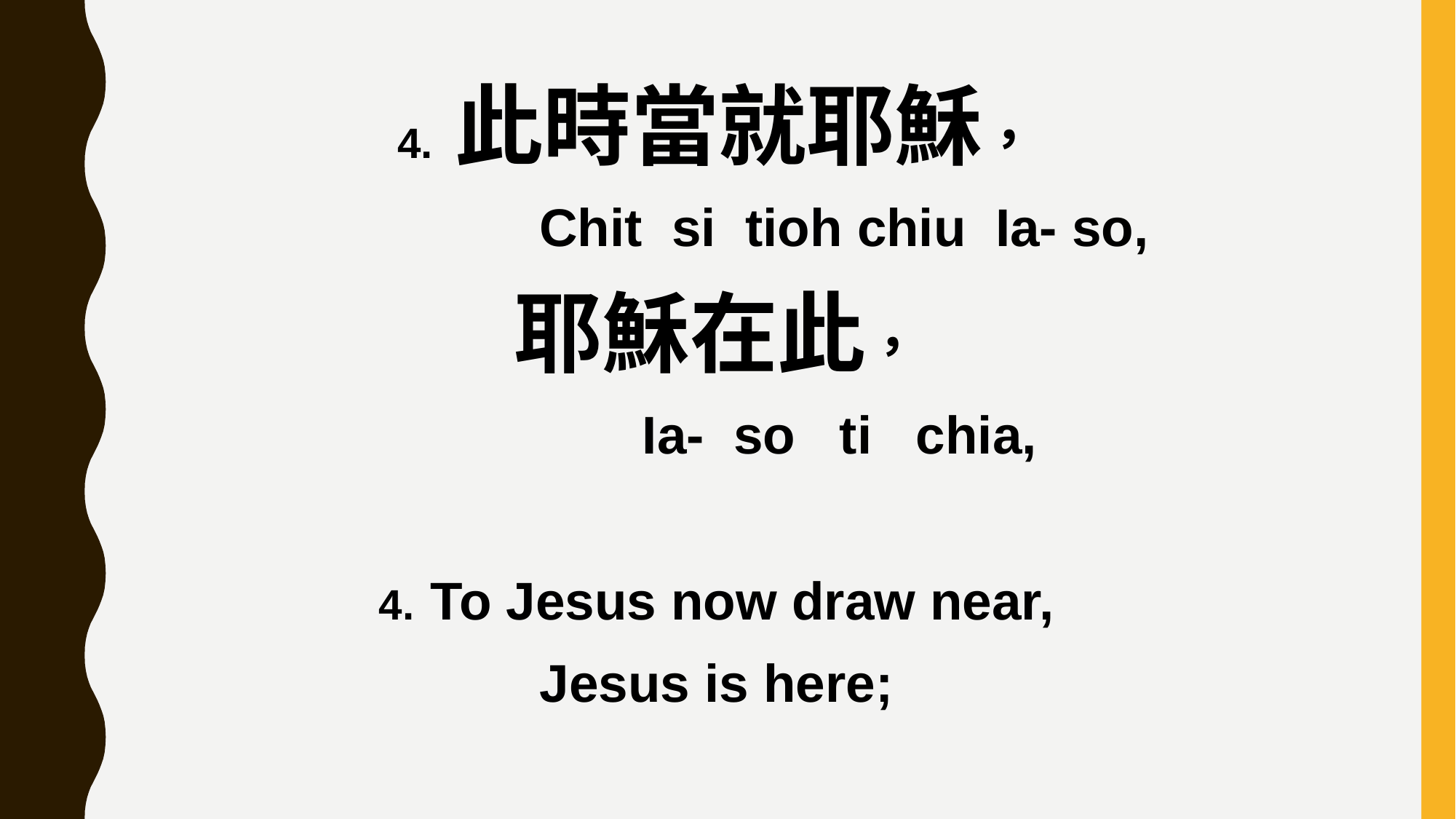

4. 此時當就耶穌，
                         Chit  si  tioh chiu  Ia- so,
耶穌在此，
                                Ia-  so   ti   chia,

4. To Jesus now draw near,
Jesus is here;